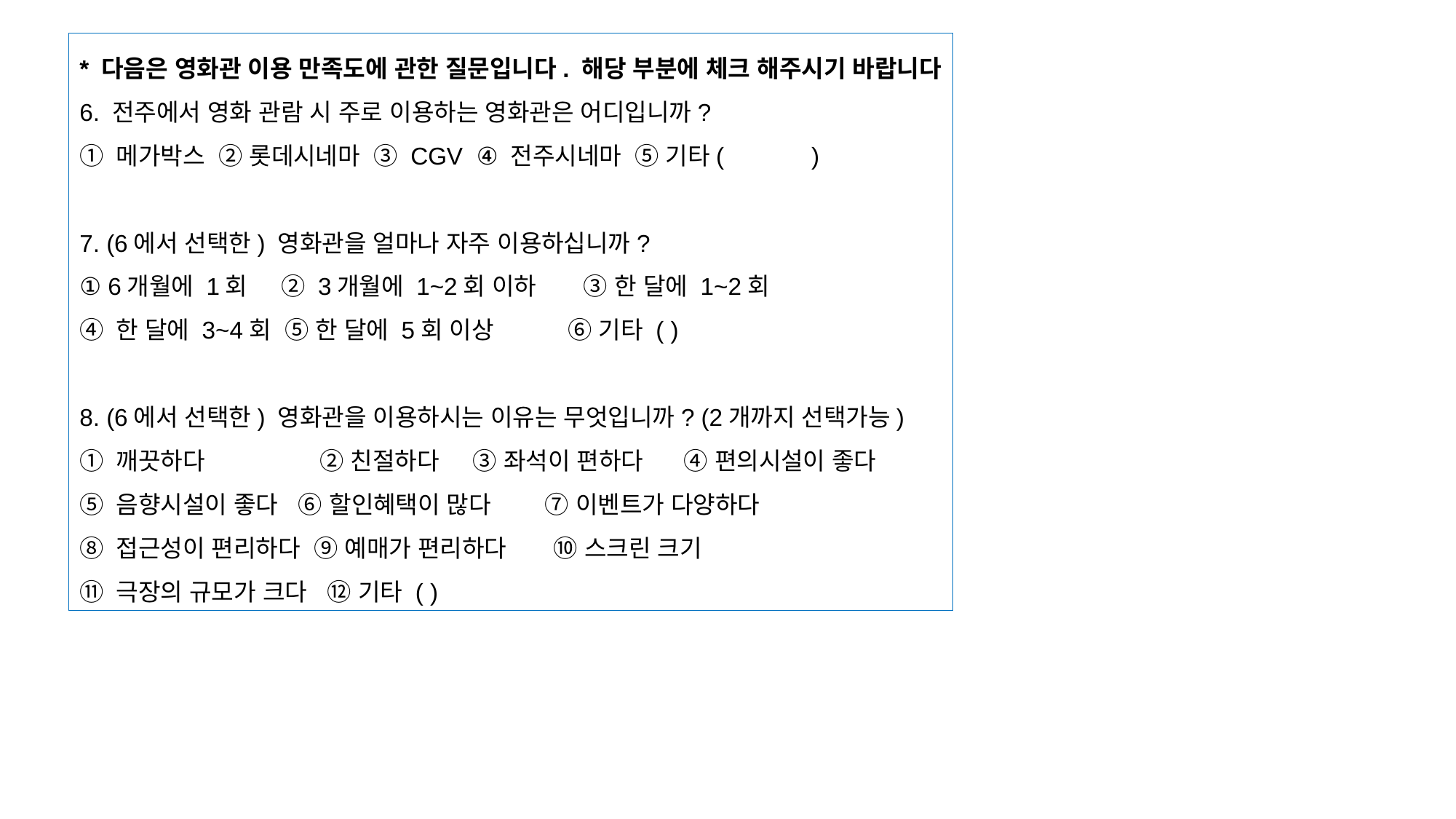

* 다음은 영화관 이용 만족도에 관한 질문입니다. 해당 부분에 체크 해주시기 바랍니다
6. 전주에서 영화 관람 시 주로 이용하는 영화관은 어디입니까?
① 메가박스  ② 롯데시네마  ③ CGV  ④ 전주시네마  ⑤ 기타(             )

7. (6에서 선택한) 영화관을 얼마나 자주 이용하십니까?
① 6개월에 1회     ② 3개월에 1~2회 이하       ③ 한 달에 1~2회
④ 한 달에 3~4회  ⑤ 한 달에 5회 이상           ⑥ 기타 ( )

8. (6에서 선택한) 영화관을 이용하시는 이유는 무엇입니까? (2개까지 선택가능)
① 깨끗하다	 ② 친절하다     ③ 좌석이 편하다      ④ 편의시설이 좋다
⑤ 음향시설이 좋다   ⑥ 할인혜택이 많다        ⑦ 이벤트가 다양하다
⑧ 접근성이 편리하다  ⑨ 예매가 편리하다       ⑩ 스크린 크기
⑪ 극장의 규모가 크다   ⑫ 기타 ( )